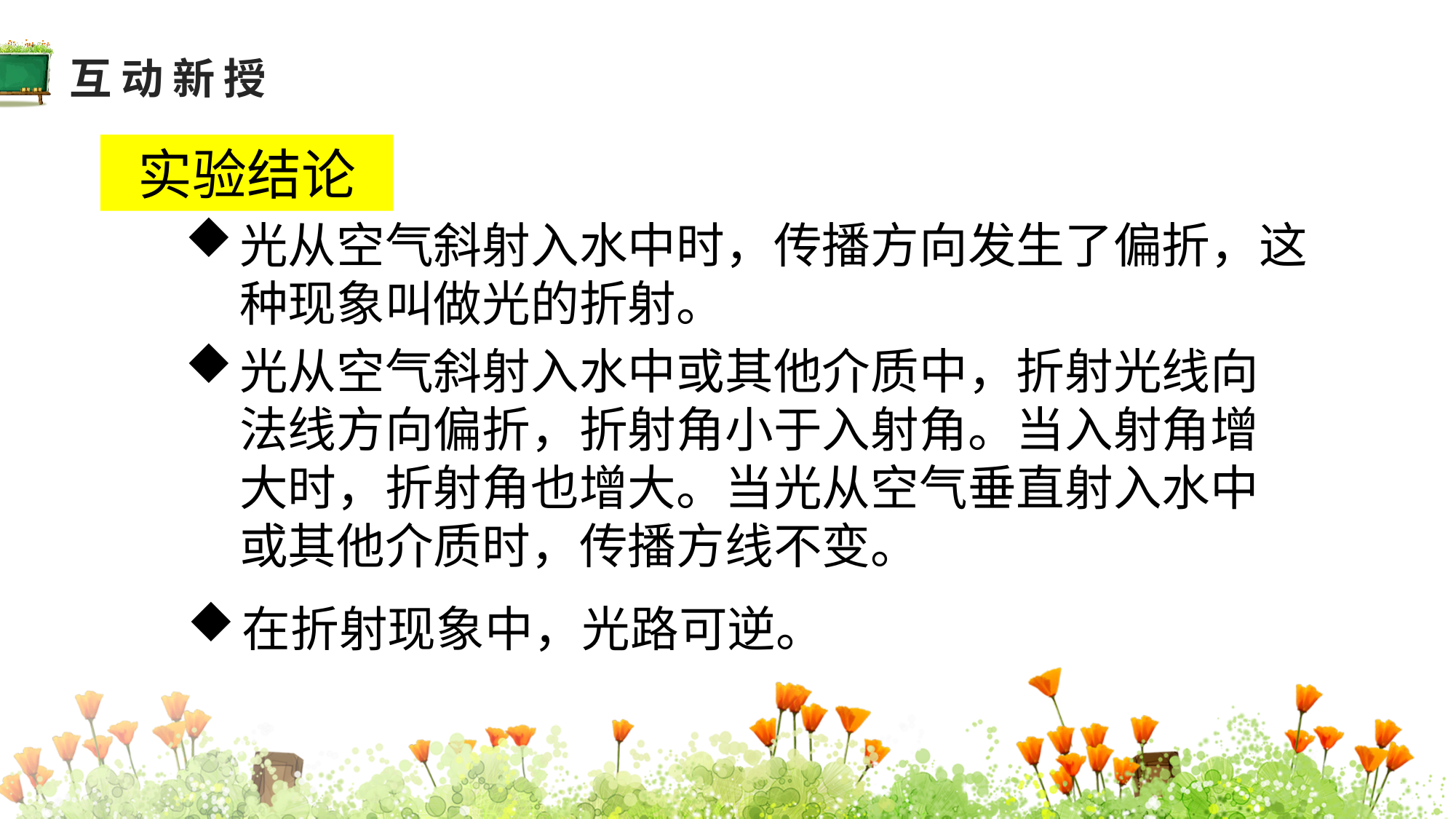

互动新授
实验结论
光从空气斜射入水中时，传播方向发生了偏折，这种现象叫做光的折射。
光从空气斜射入水中或其他介质中，折射光线向法线方向偏折，折射角小于入射角。当入射角增大时，折射角也增大。当光从空气垂直射入水中或其他介质时，传播方线不变。
在折射现象中，光路可逆。